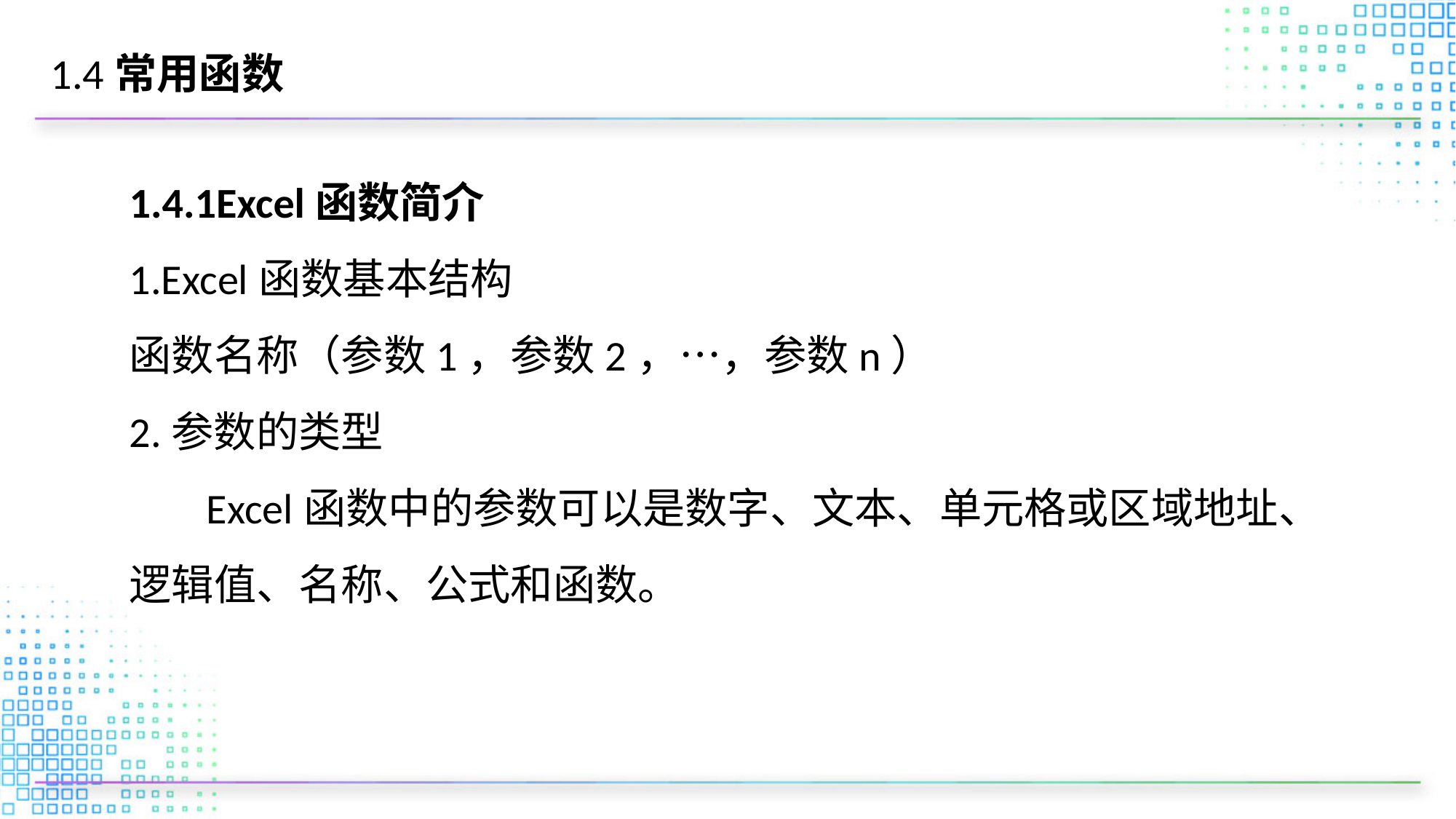

# 1.4常用函数
1.4.1Excel函数简介
1.Excel函数基本结构
函数名称（参数1，参数2，…，参数n）
2.参数的类型
        Excel函数中的参数可以是数字、文本、单元格或区域地址、逻辑值、名称、公式和函数。